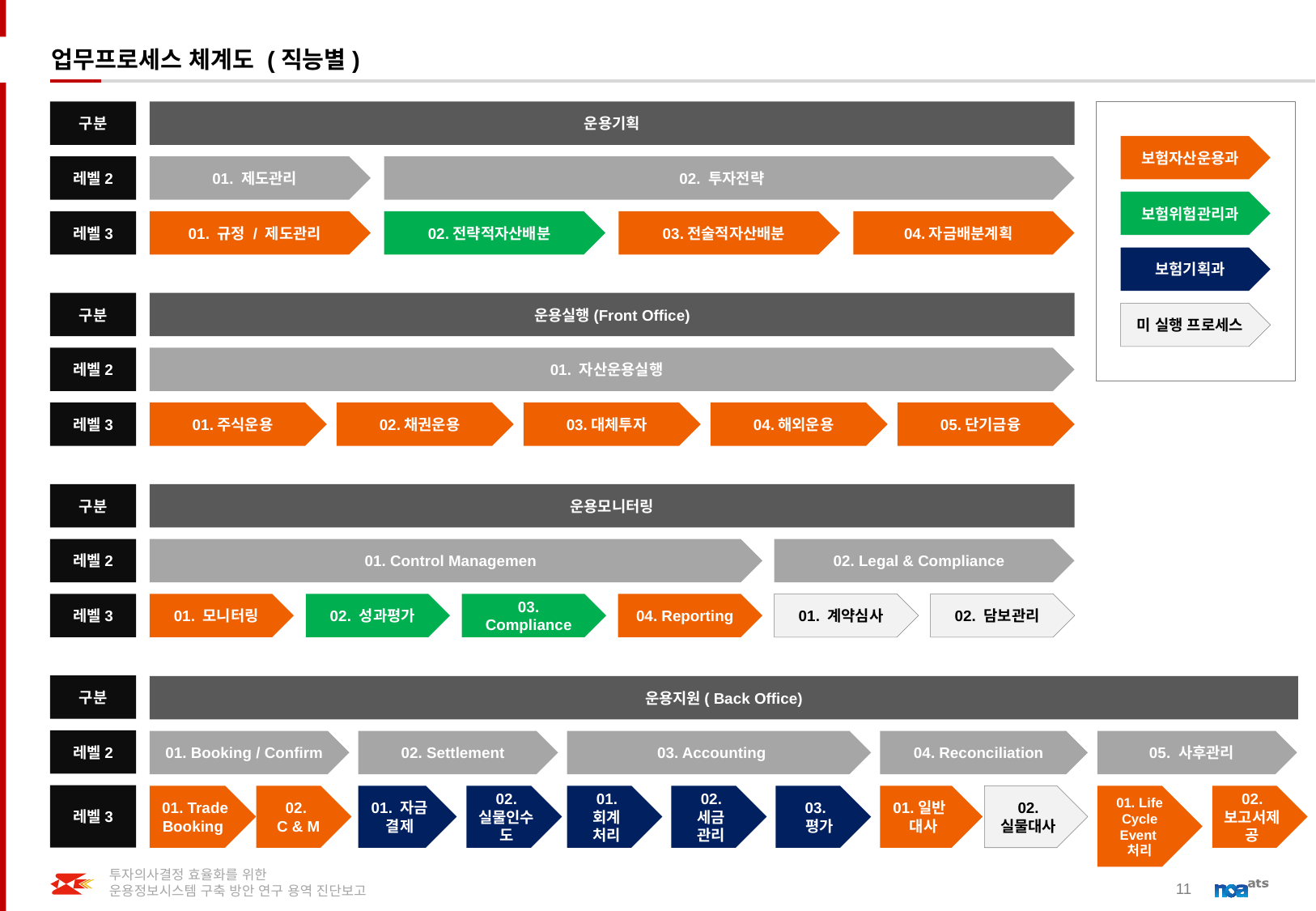

# 업무프로세스 체계도 (직능별)
구분
운용기획

보험자산운용과
보험위험관리과
보험기획과
미 실행 프로세스
레벨2
01. 제도관리
02. 투자전략
레벨3
01. 규정 / 제도관리
02.전략적자산배분
03.전술적자산배분
04.자금배분계획
구분
운용실행(Front Office)
레벨2
01. 자산운용실행
레벨3
01.주식운용
02.채권운용
03.대체투자
04.해외운용
05.단기금융
구분
운용모니터링
레벨2
01. Control Managemen
02. Legal & Compliance
레벨3
01. 모니터링
02. 성과평가
03. Compliance
04. Reporting
01. 계약심사
02. 담보관리
구분
운용지원( Back Office)
레벨2
01. Booking / Confirm
02. Settlement
03. Accounting
04. Reconciliation
05. 사후관리
레벨3
01. Trade Booking
02.
 C & M
01. 자금 결제
02. 실물인수도
01. 회계
처리
02. 세금 관리
03.
 평가
01.일반
대사
02. 실물대사
01. Life Cycle Event처리
02. 보고서제공